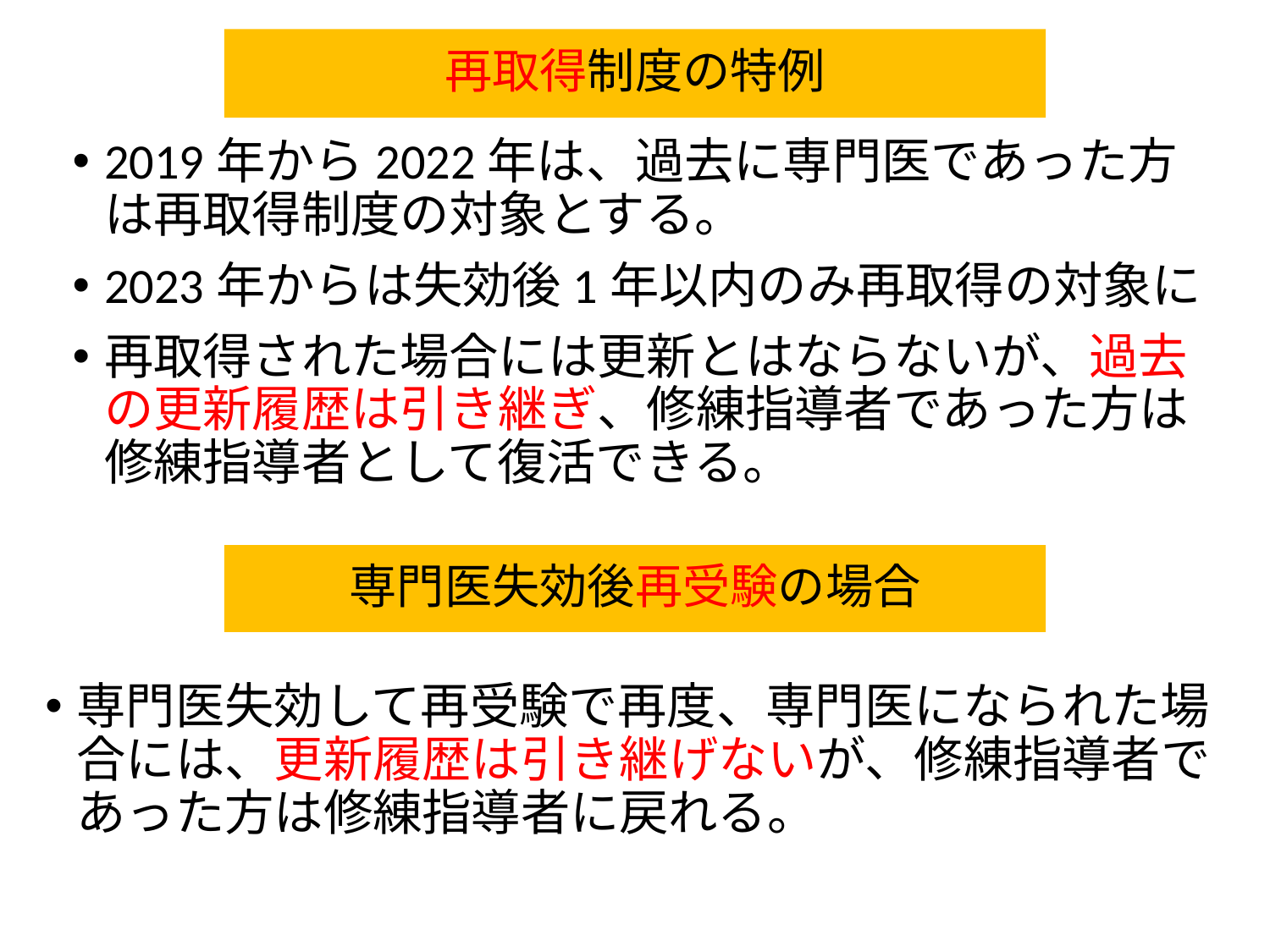

# 再取得制度の特例

2019年から2022年は、過去に専門医であった方は再取得制度の対象とする。
2023年からは失効後1年以内のみ再取得の対象に
再取得された場合には更新とはならないが、過去の更新履歴は引き継ぎ、修練指導者であった方は修練指導者として復活できる。

専門医失効後再受験の場合

専門医失効して再受験で再度、専門医になられた場合には、更新履歴は引き継げないが、修練指導者であった方は修練指導者に戻れる。